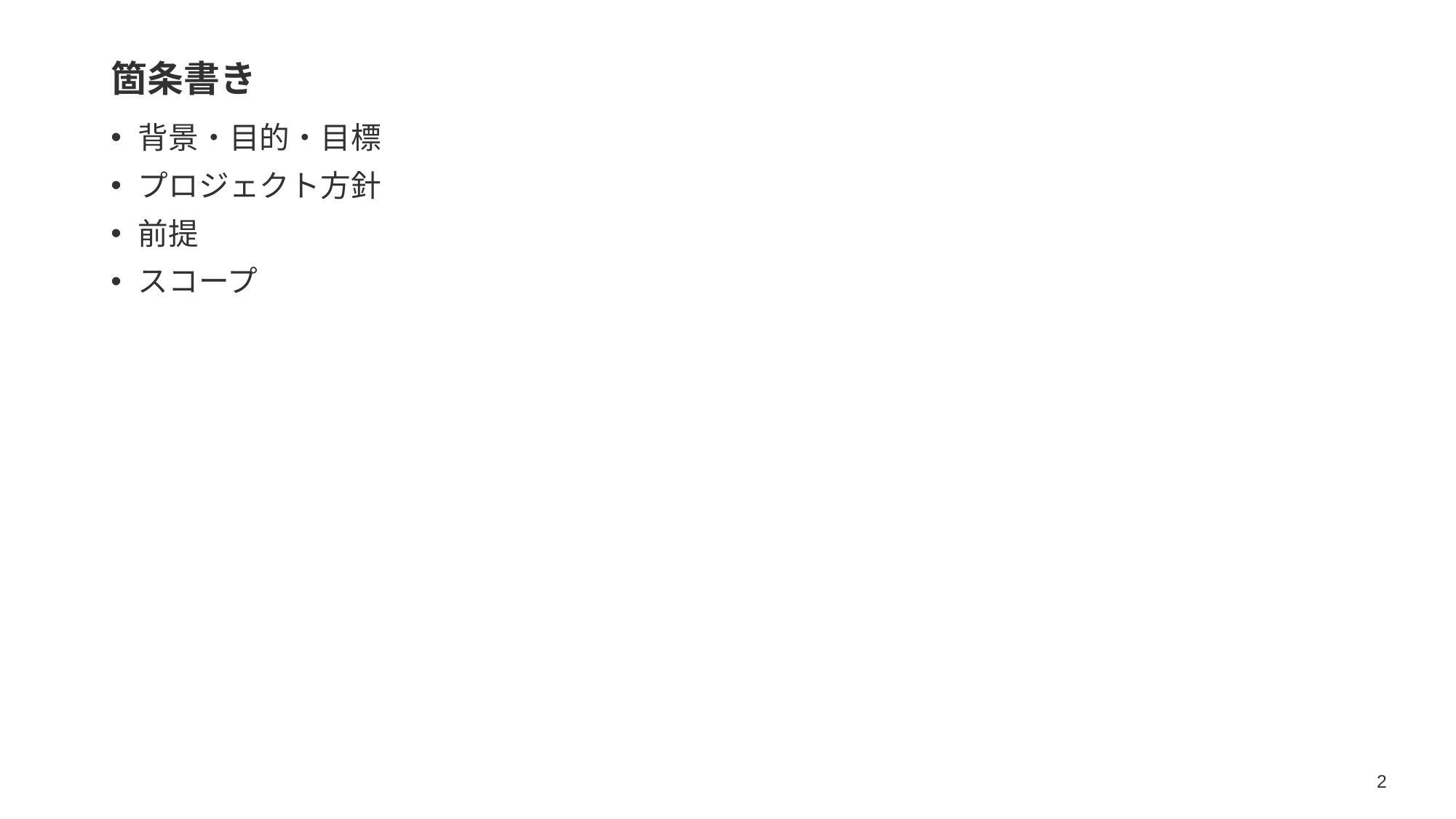

# 箇条書き
背景・目的・目標
プロジェクト方針
前提
スコープ

2